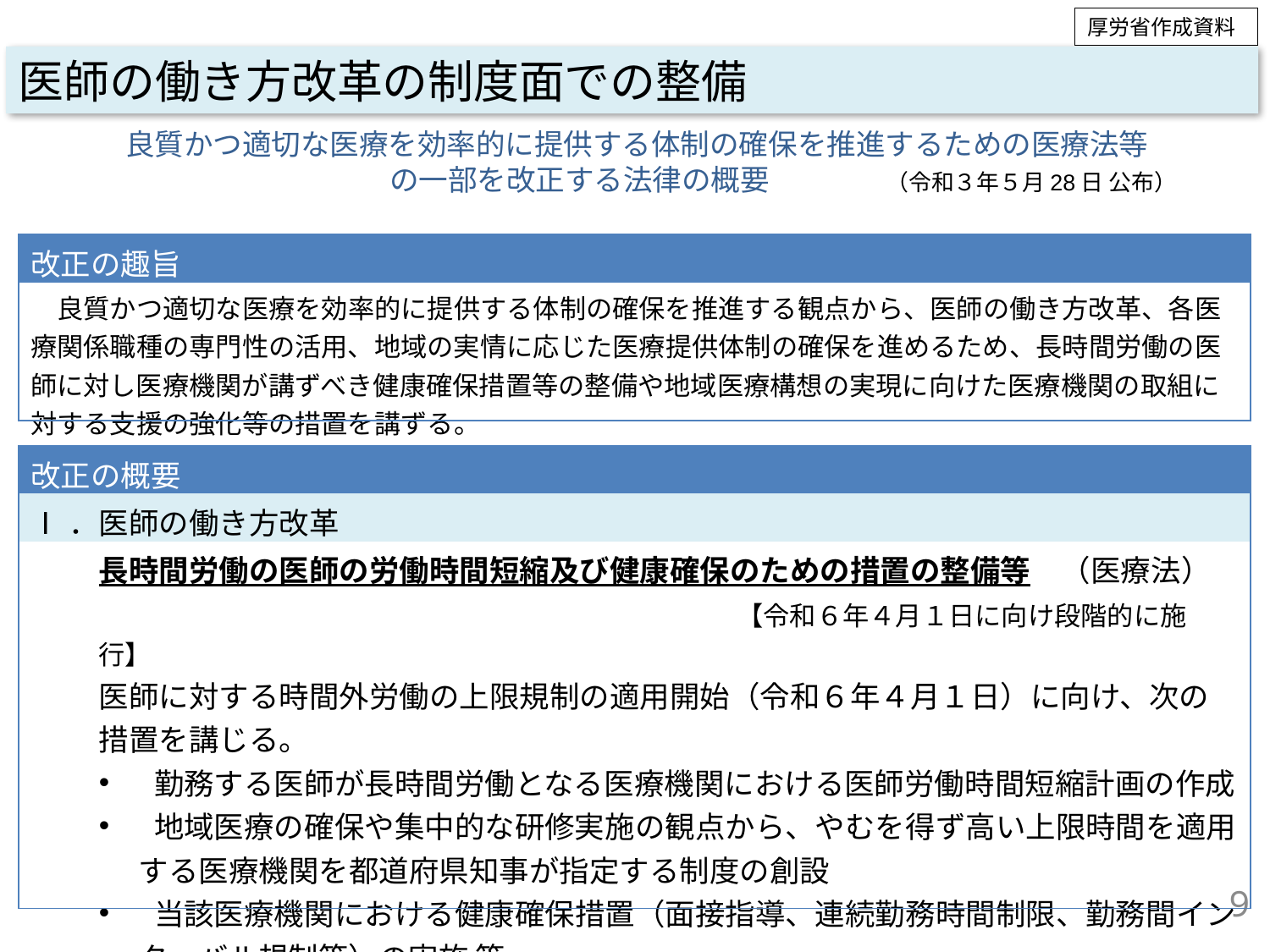

厚労省作成資料
医師の働き方改革の制度面での整備
良質かつ適切な医療を効率的に提供する体制の確保を推進するための医療法等
の一部を改正する法律の概要　　　　（令和３年５月28日 公布）
| 改正の趣旨 |
| --- |
| 良質かつ適切な医療を効率的に提供する体制の確保を推進する観点から、医師の働き方改革、各医療関係職種の専門性の活用、地域の実情に応じた医療提供体制の確保を進めるため、長時間労働の医師に対し医療機関が講ずべき健康確保措置等の整備や地域医療構想の実現に向けた医療機関の取組に対する支援の強化等の措置を講ずる。 |
| 改正の概要 |  |
| --- | --- |
| Ⅰ． | 医師の働き方改革 |
|  | 長時間労働の医師の労働時間短縮及び健康確保のための措置の整備等　（医療法） 　　　　　　　　　　　　　　　　　　　　　 【令和６年４月１日に向け段階的に施行】 医師に対する時間外労働の上限規制の適用開始（令和６年４月１日）に向け、次の措置を講じる。 勤務する医師が長時間労働となる医療機関における医師労働時間短縮計画の作成 地域医療の確保や集中的な研修実施の観点から、やむを得ず高い上限時間を適用する医療機関を都道府県知事が指定する制度の創設 当該医療機関における健康確保措置（面接指導、連続勤務時間制限、勤務間インターバル規制等）の実施 等 |

9